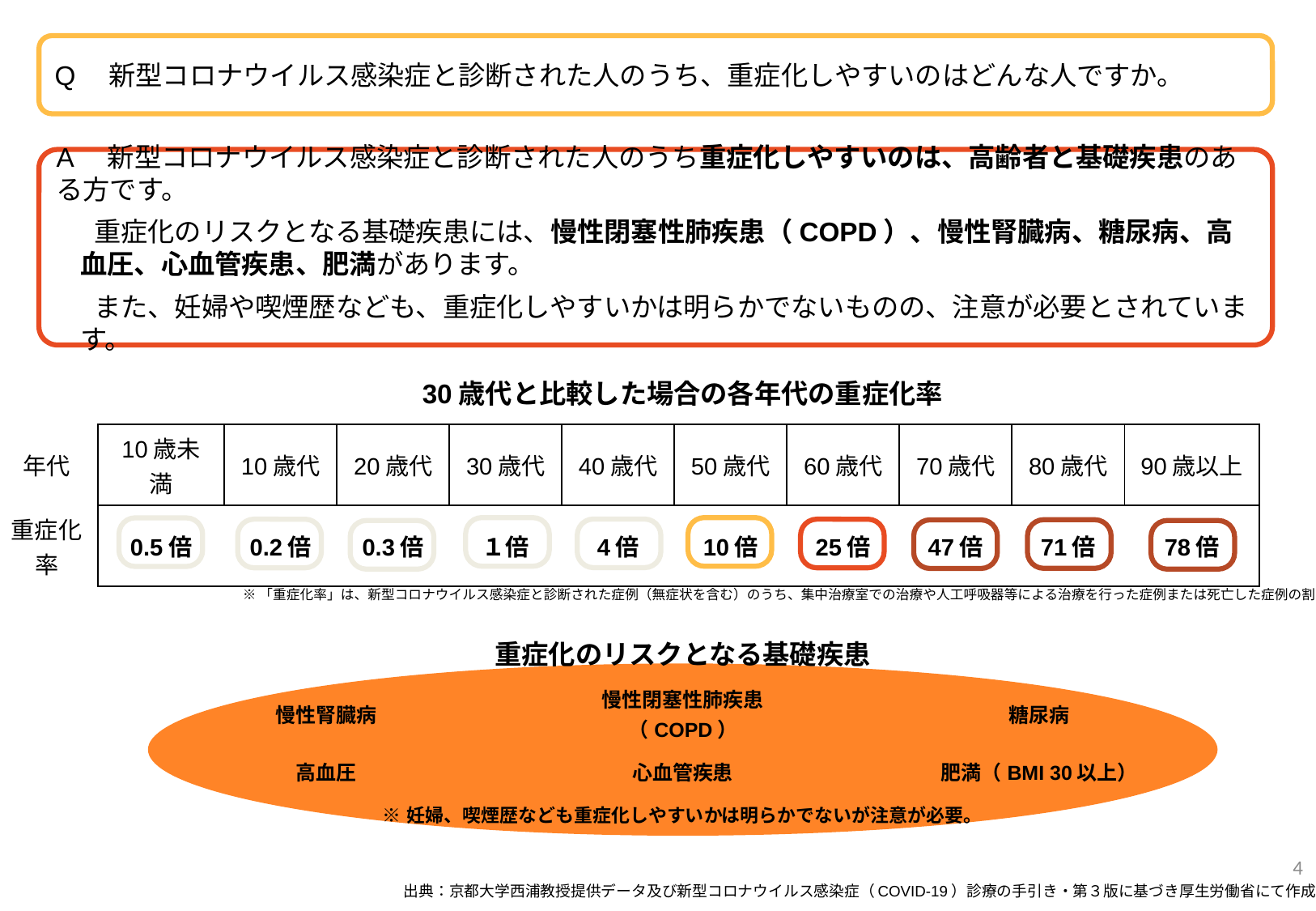

Q　新型コロナウイルス感染症と診断された人のうち、重症化しやすいのはどんな人ですか。
A　新型コロナウイルス感染症と診断された人のうち重症化しやすいのは、高齢者と基礎疾患のある方です。
重症化のリスクとなる基礎疾患には、慢性閉塞性肺疾患（COPD）、慢性腎臓病、糖尿病、高血圧、心血管疾患、肥満があります。
また、妊婦や喫煙歴なども、重症化しやすいかは明らかでないものの、注意が必要とされています。
30歳代と比較した場合の各年代の重症化率
| 年代 | 10歳未満 | 10歳代 | 20歳代 | 30歳代 | 40歳代 | 50歳代 | 60歳代 | 70歳代 | 80歳代 | 90歳以上 |
| --- | --- | --- | --- | --- | --- | --- | --- | --- | --- | --- |
| 重症化 率 | 0.5倍 | 0.2倍 | 0.3倍 | １倍 | 4倍 | 10倍 | 25倍 | 47倍 | 71倍 | 78倍 |

※「重症化率」は、新型コロナウイルス感染症と診断された症例（無症状を含む）のうち、集中治療室での治療や人工呼吸器等による治療を行った症例または死亡した症例の割合。
| 重症化のリスクとなる基礎疾患 |  |  |
| --- | --- | --- |
| 慢性腎臓病 | 慢性閉塞性肺疾患 （COPD） | 糖尿病 |
| 高血圧 | 心血管疾患 | 肥満（BMI 30以上） |
| ※妊婦、喫煙歴なども重症化しやすいかは明らかでないが注意が必要。 |  |  |

4
出典：京都大学西浦教授提供データ及び新型コロナウイルス感染症（COVID-19）診療の手引き・第３版に基づき厚生労働省にて作成